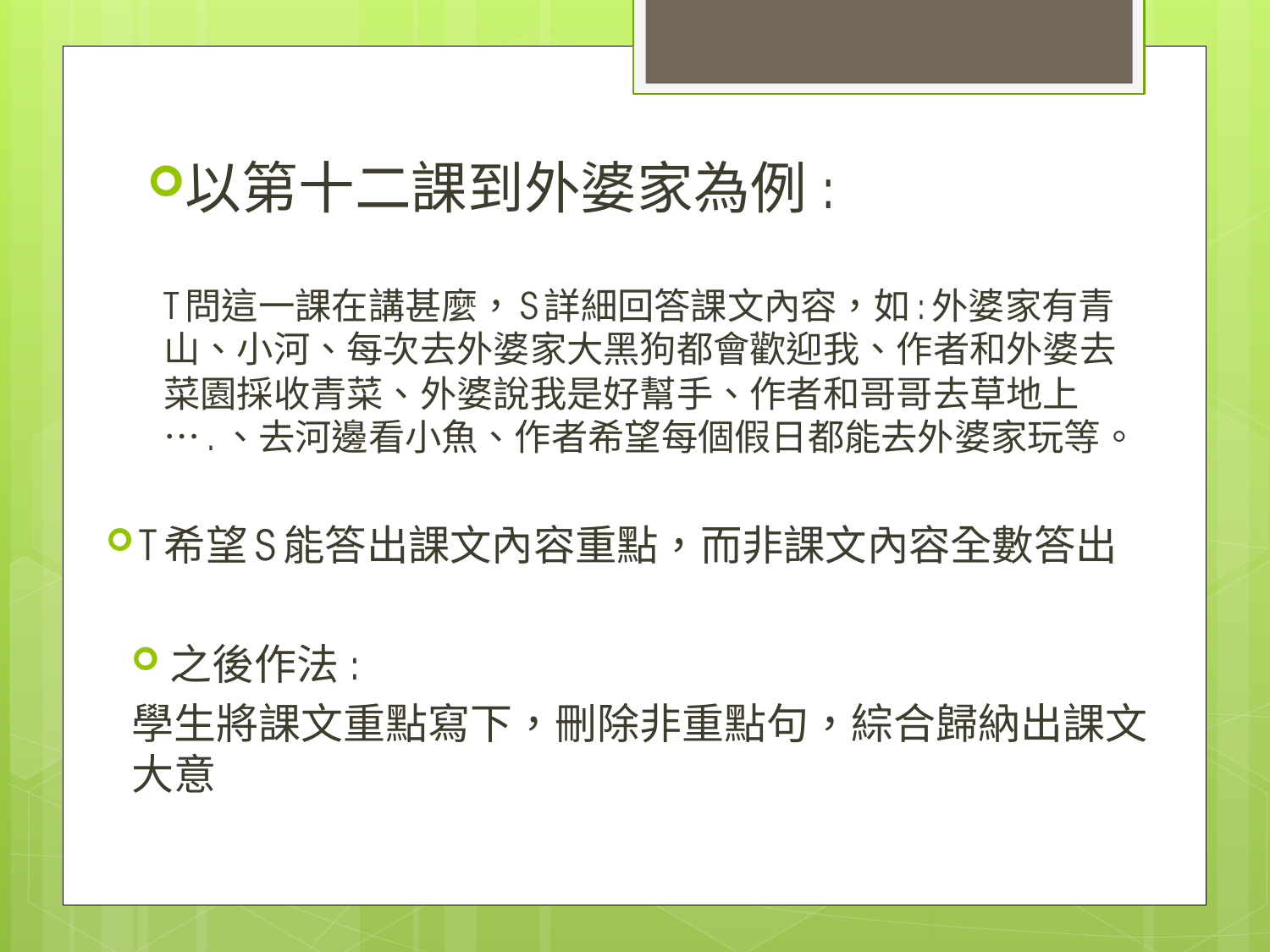

以第十二課到外婆家為例:
T問這一課在講甚麼，S詳細回答課文內容，如:外婆家有青山、小河、每次去外婆家大黑狗都會歡迎我、作者和外婆去菜園採收青菜、外婆說我是好幫手、作者和哥哥去草地上….、去河邊看小魚、作者希望每個假日都能去外婆家玩等。
T希望S能答出課文內容重點，而非課文內容全數答出

之後作法:
學生將課文重點寫下，刪除非重點句，綜合歸納出課文大意